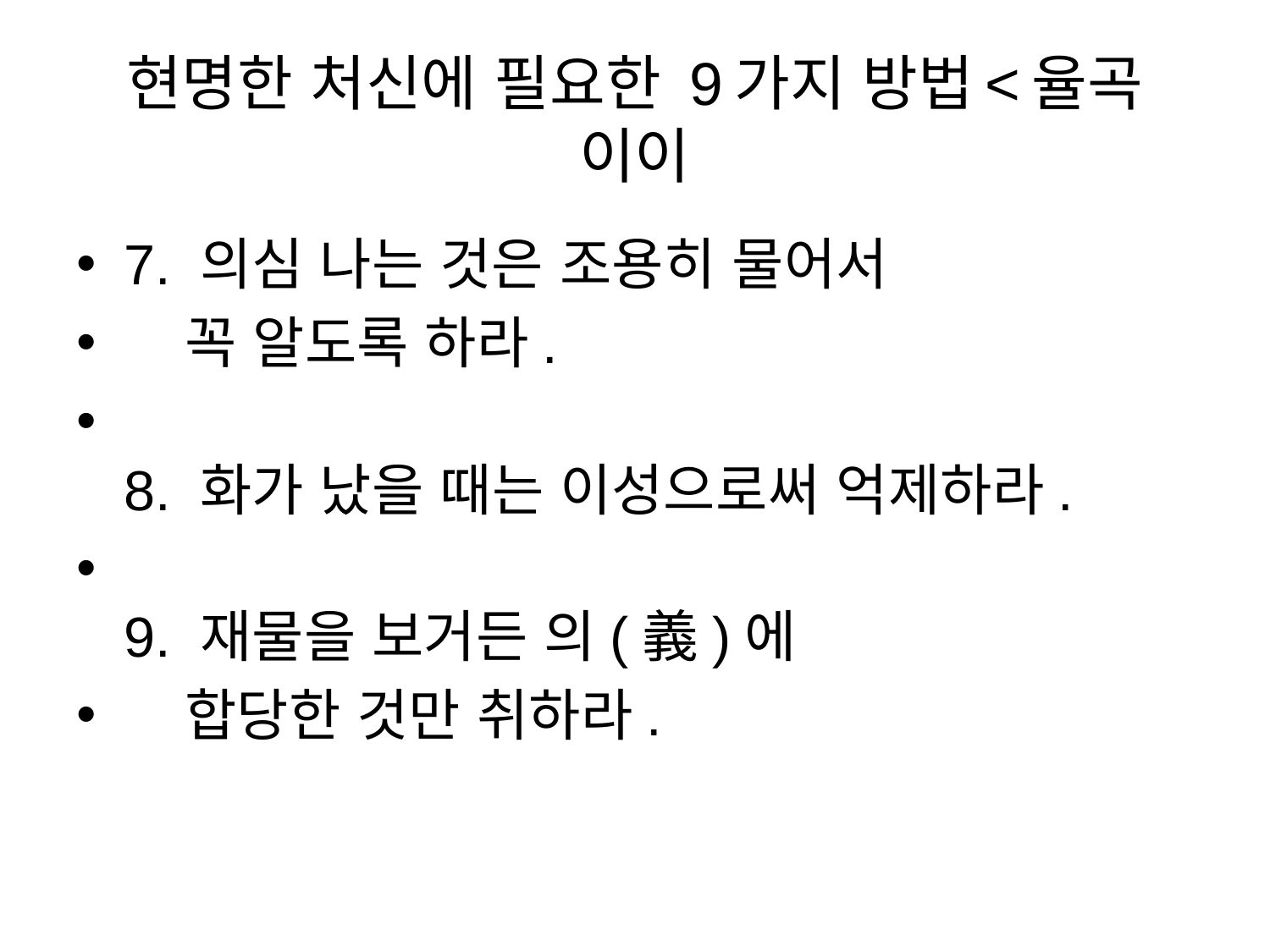

# 현명한 처신에 필요한 9가지 방법<율곡 이이
7. 의심 나는 것은 조용히 물어서
   꼭 알도록 하라.
8. 화가 났을 때는 이성으로써 억제하라.
9. 재물을 보거든 의(義)에
   합당한 것만 취하라.